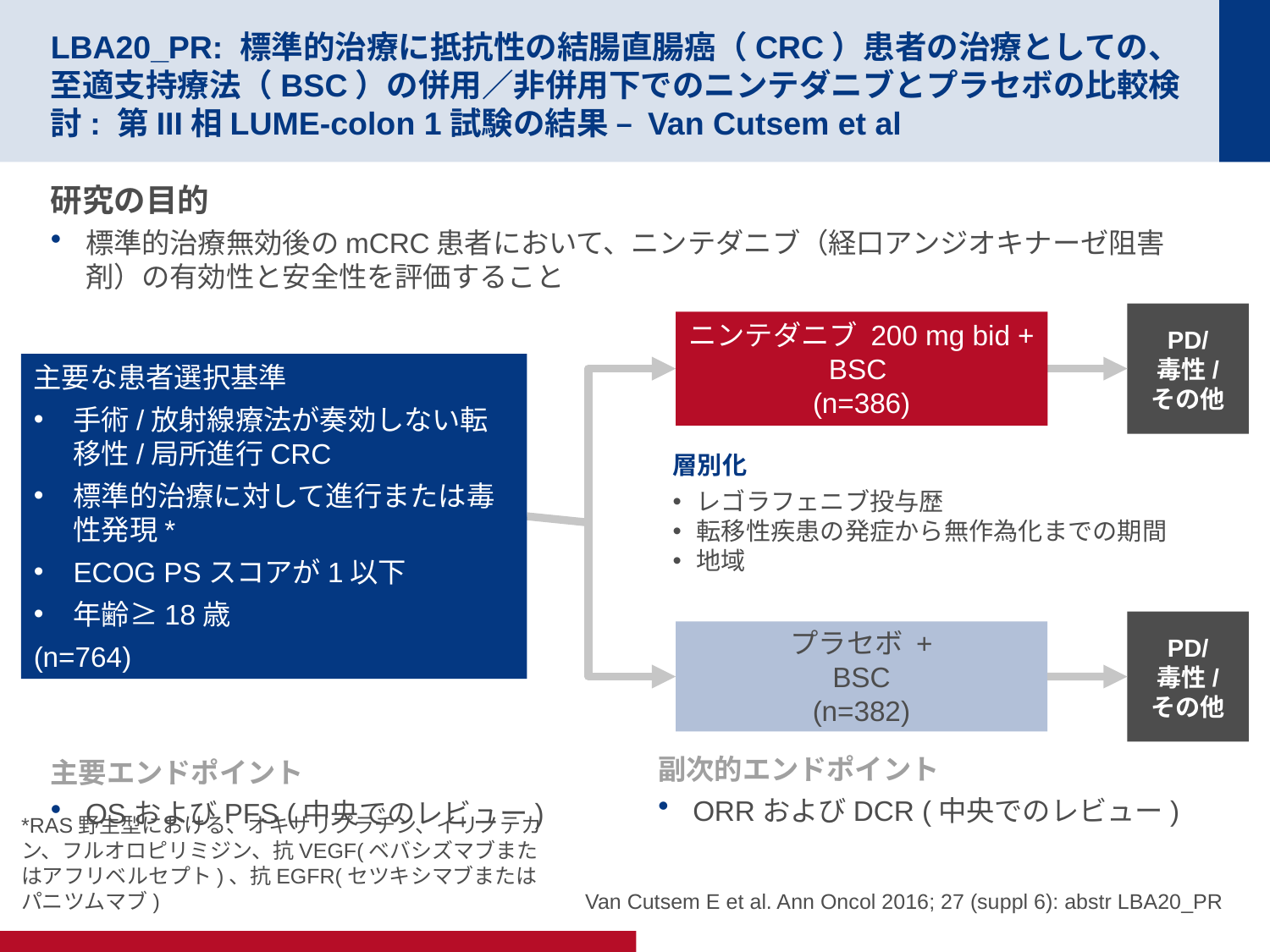

# LBA20_PR: 標準的治療に抵抗性の結腸直腸癌（CRC）患者の治療としての、至適支持療法（BSC）の併用／非併用下でのニンテダニブとプラセボの比較検討: 第III相LUME-colon 1試験の結果 – Van Cutsem et al
研究の目的
標準的治療無効後のmCRC患者において、ニンテダニブ（経口アンジオキナーゼ阻害剤）の有効性と安全性を評価すること
PD/
毒性/
その他
ニンテダニブ 200 mg bid + BSC
(n=386)
主要な患者選択基準
手術/放射線療法が奏効しない転移性/局所進行CRC
標準的治療に対して進行または毒性発現*
ECOG PSスコアが1以下
年齢≥18歳
(n=764)
層別化
レゴラフェニブ投与歴
転移性疾患の発症から無作為化までの期間
地域
PD/
毒性/
その他
プラセボ +
BSC
(n=382)
副次的エンドポイント
ORRおよびDCR (中央でのレビュー)
主要エンドポイント
OSおよびPFS (中央でのレビュー)

Van Cutsem E et al. Ann Oncol 2016; 27 (suppl 6): abstr LBA20_PR
*RAS野生型における、オキサリプラチン、イリノテカン、フルオロピリミジン、抗VEGF(ベバシズマブまたはアフリベルセプト)、抗EGFR(セツキシマブまたはパニツムマブ)